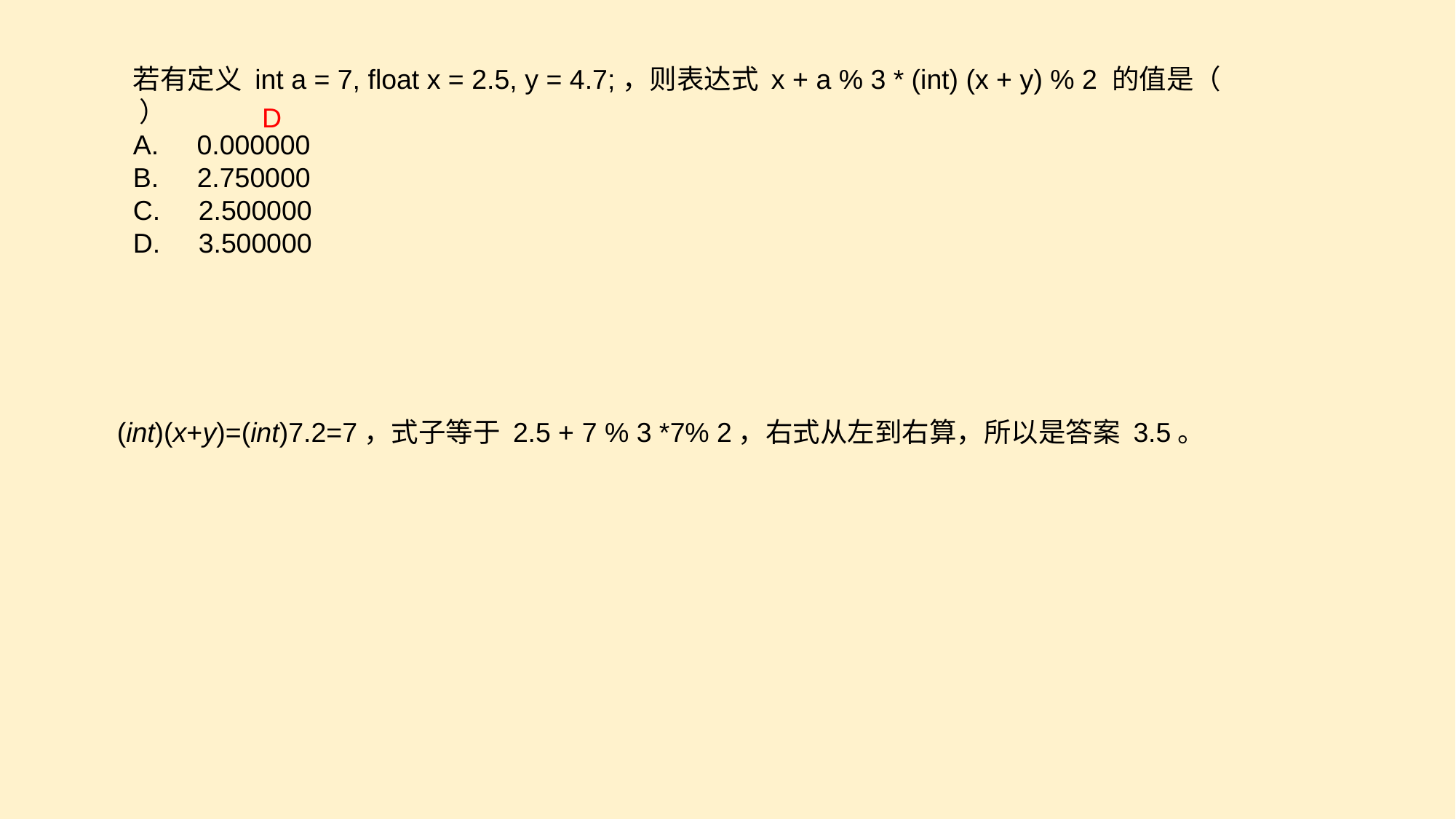

若有定义 int a = 7, float x = 2.5, y = 4.7;，则表达式 x + a % 3 * (int) (x + y) % 2 的值是（     ）
A.     0.000000
B.     2.750000
C.     2.500000
D.     3.500000
D
(int)(x+y)=(int)7.2=7，式子等于 2.5 + 7 % 3 *7% 2，右式从左到右算，所以是答案 3.5。